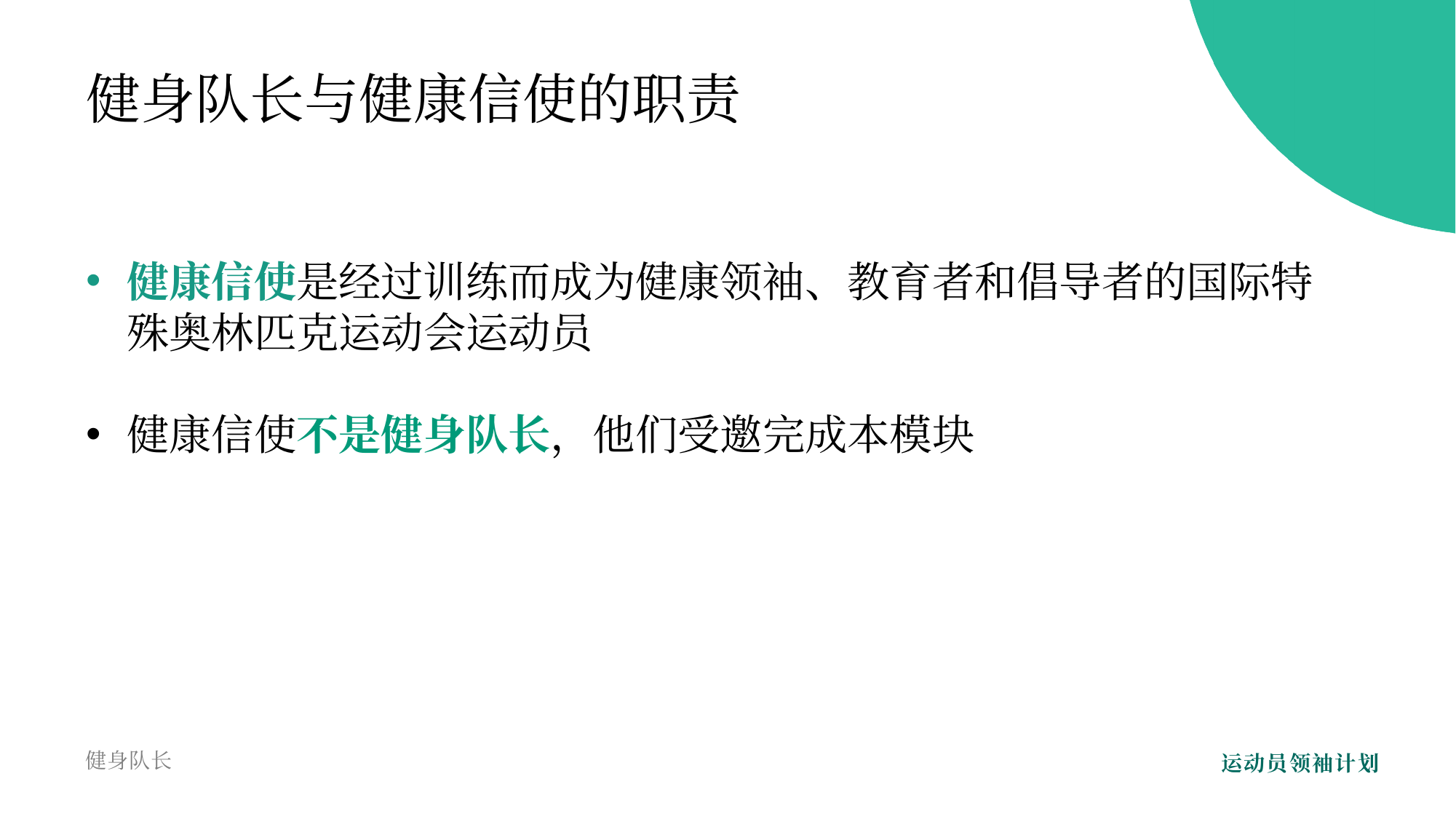

健身队长与健康信使的职责
健康信使是经过训练而成为健康领袖、教育者和倡导者的国际特殊奥林匹克运动会运动员

健康信使不是健身队长，他们受邀完成本模块

健身队长